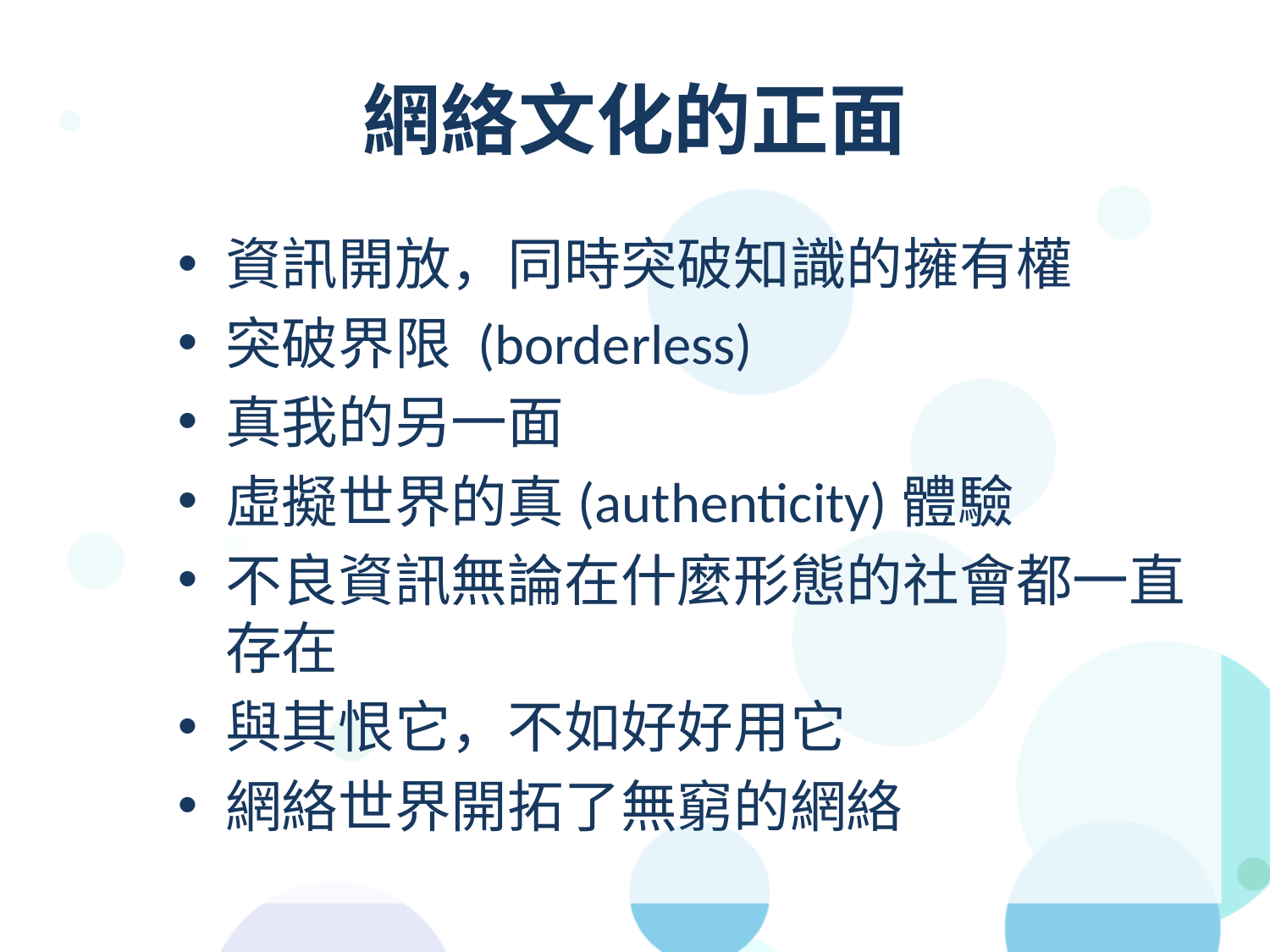

# 網絡文化的正面
資訊開放，同時突破知識的擁有權
突破界限 (borderless)
真我的另一面
虛擬世界的真(authenticity)體驗
不良資訊無論在什麼形態的社會都一直存在
與其恨它，不如好好用它
網絡世界開拓了無窮的網絡